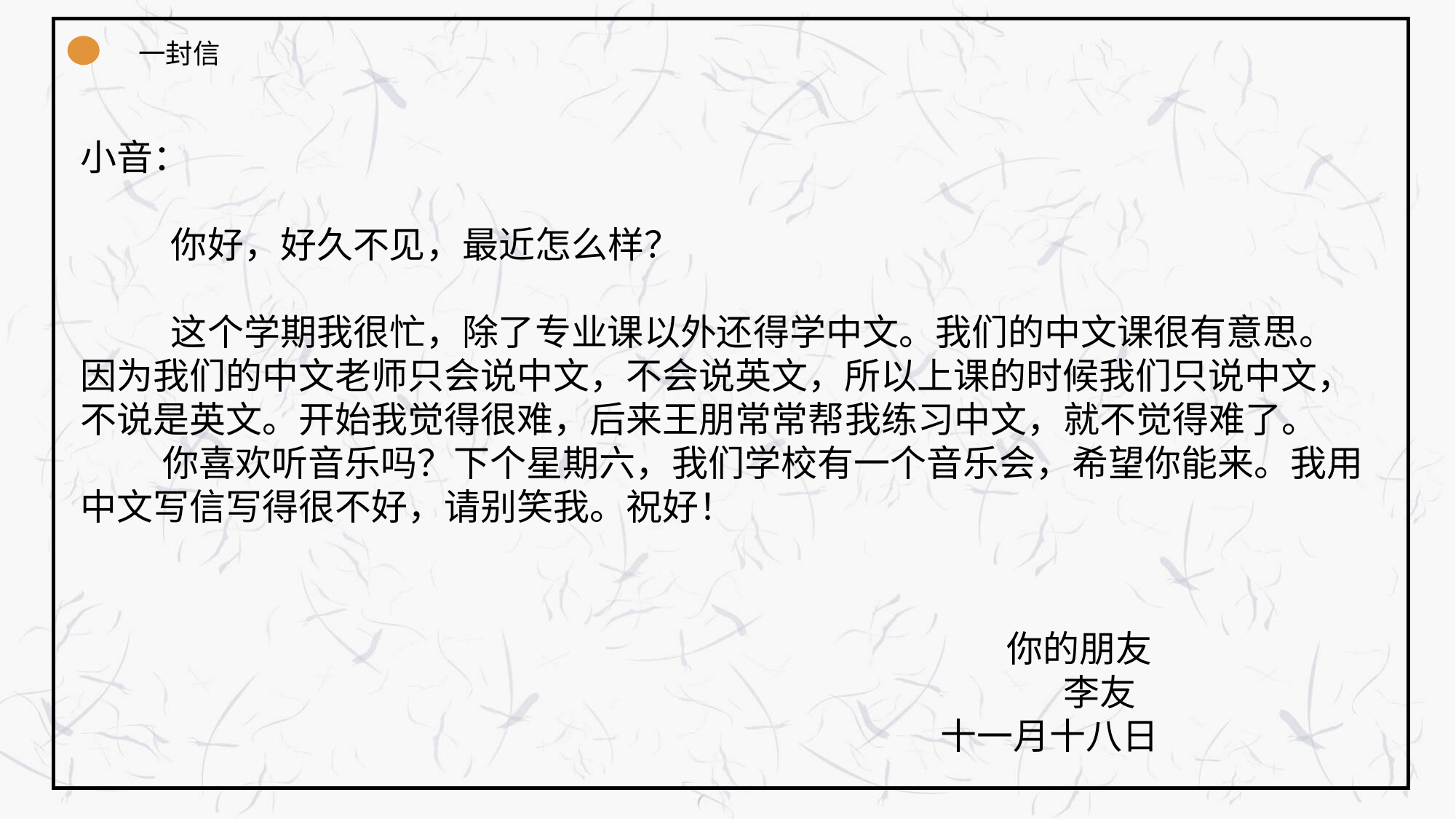

一封信

小音：

          你好，好久不见，最近怎么样？

          这个学期我很忙，除了专业课以外还得学中文。我们的中文课很有意思。因为我们的中文老师只会说中文，不会说英文，所以上课的时候我们只说中文，不说是英文。开始我觉得很难，后来王朋常常帮我练习中文，就不觉得难了。
         你喜欢听音乐吗？下个星期六，我们学校有一个音乐会，希望你能来。我用中文写信写得很不好，请别笑我。祝好！

                                                                                                                                                    你的朋友
                                                                                                                       李友
                                                                                                        十一月十八日